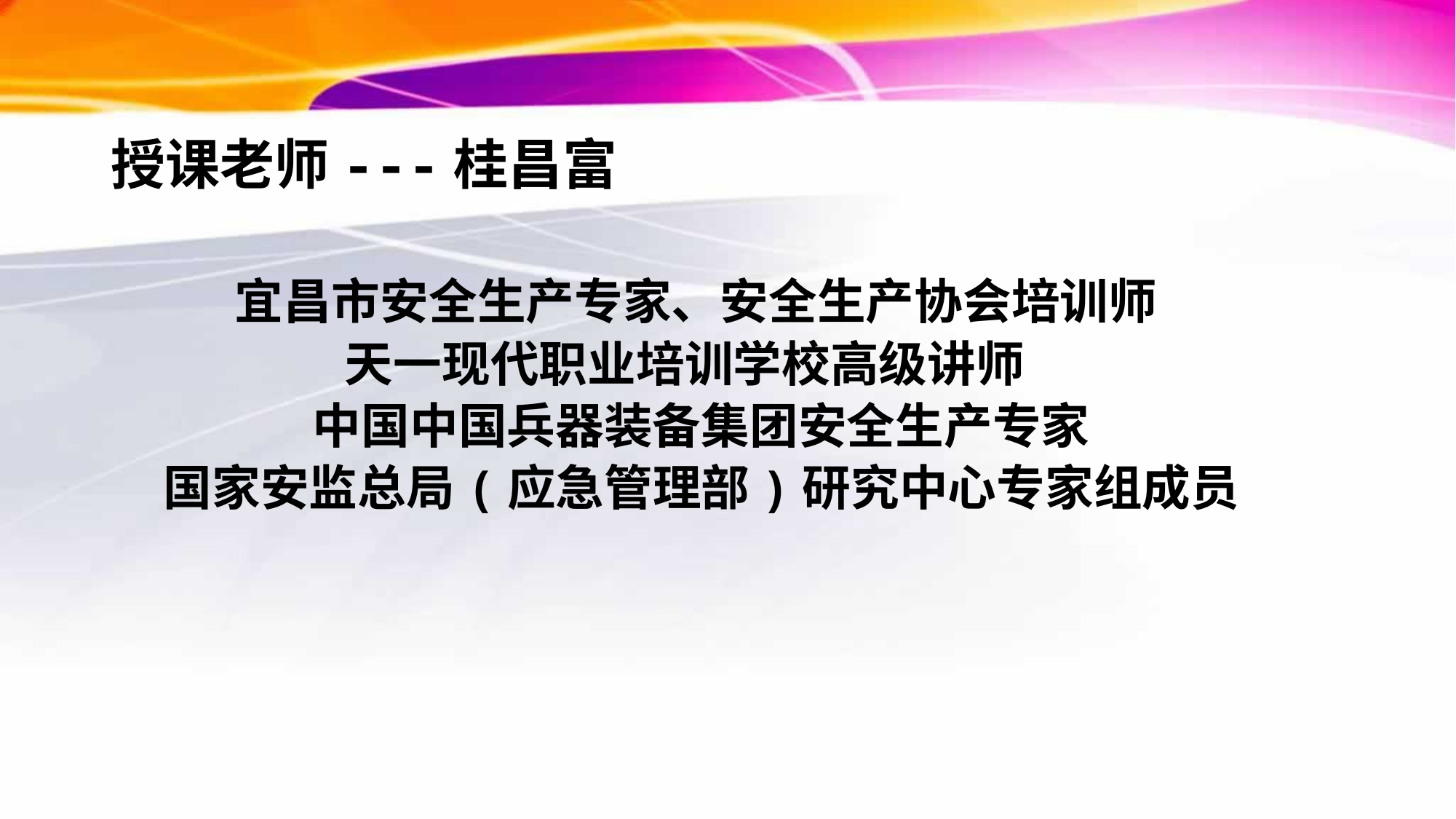

# 授课老师---桂昌富
宜昌市安全生产专家、安全生产协会培训师
天一现代职业培训学校高级讲师
中国中国兵器装备集团安全生产专家
国家安监总局(应急管理部)研究中心专家组成员
2